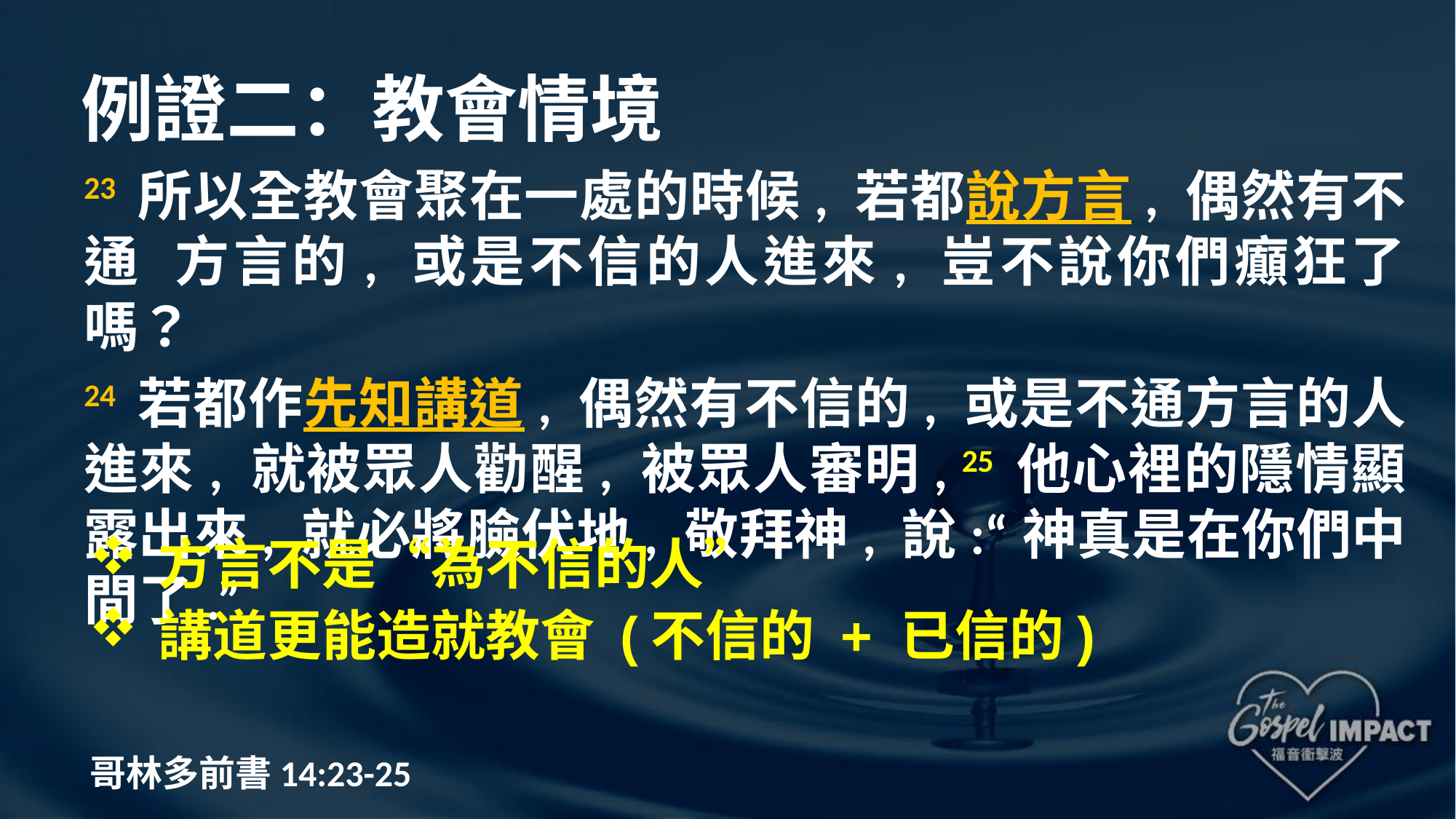

例證二：教會情境
23 所以全教會聚在一處的時候, 若都說方言, 偶然有不通  方言的, 或是不信的人進來, 豈不說你們癲狂了嗎？
24 若都作先知講道, 偶然有不信的, 或是不通方言的人進來, 就被眾人勸醒, 被眾人審明, 25 他心裡的隱情顯露出來, 就必將臉伏地, 敬拜神, 說:“神真是在你們中間了.”

方言不是“為不信的人”
講道更能造就教會 (不信的 + 已信的)
# 哥林多前書14:23-25